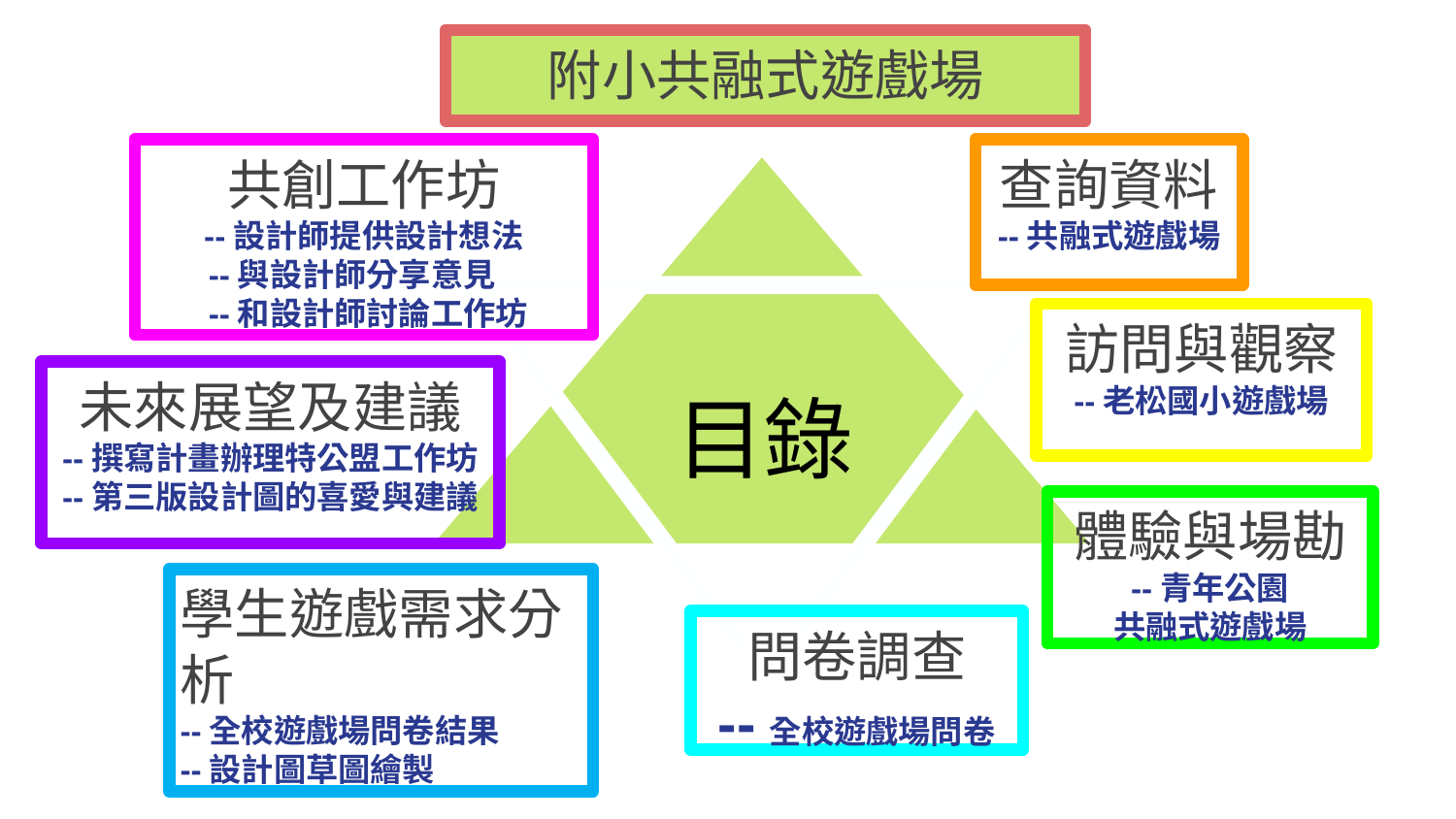

附小共融式遊戲場
共創工作坊
--設計師提供設計想法
       --與設計師分享意見
       --和設計師討論工作坊

查詢資料
--共融式遊戲場

目錄
訪問與觀察
--老松國小遊戲場
未來展望及建議
--撰寫計畫辦理特公盟工作坊
--第三版設計圖的喜愛與建議

體驗與場勘
--青年公園
共融式遊戲場
學生遊戲需求分析
--全校遊戲場問卷結果
--設計圖草圖繪製
問卷調查
--全校遊戲場問卷